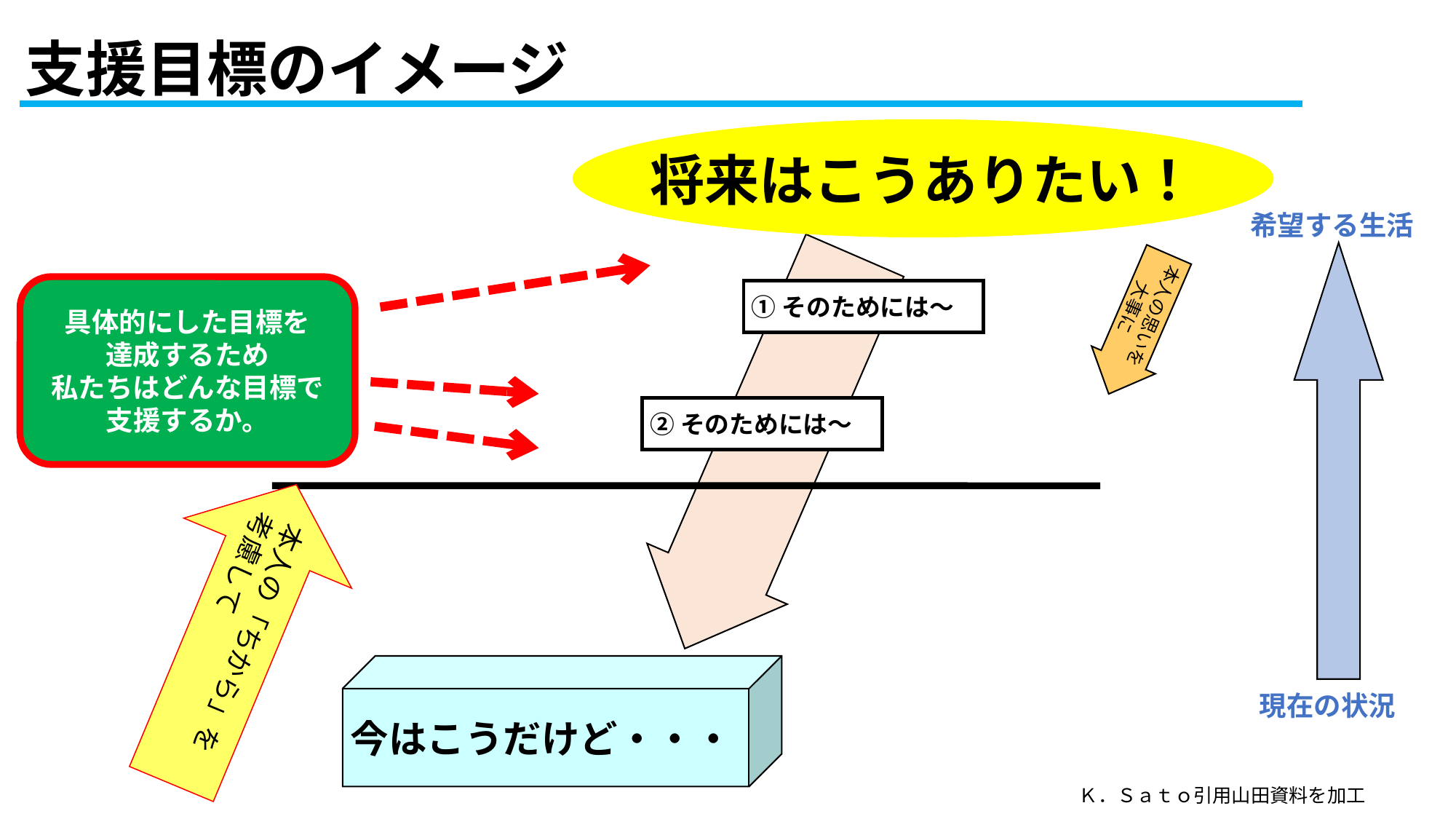

# 支援目標のイメージ
将来はこうありたい！
希望する生活

本人の思いを
大事に
具体的にした目標を
達成するため
私たちはどんな目標で支援するか。
①そのためには～
②そのためには～
本人の「ちから」を
考慮して

今はこうだけど・・・
現在の状況
Ｋ．Ｓａｔｏ引用山田資料を加工